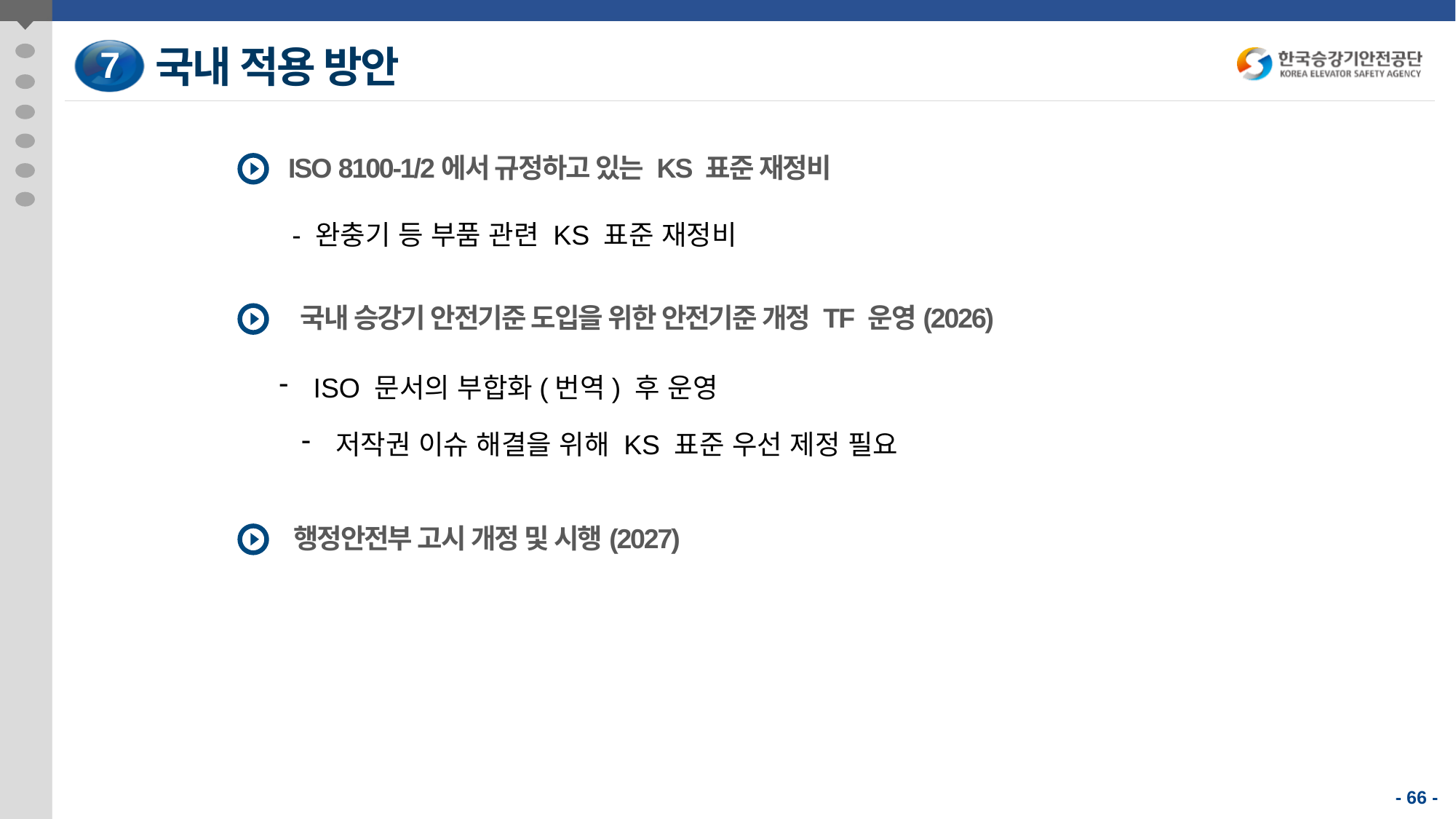

국내 적용 방안
7
ISO 8100-1/2에서 규정하고 있는 KS 표준 재정비

- 완충기 등 부품 관련 KS 표준 재정비
국내 승강기 안전기준 도입을 위한 안전기준 개정 TF 운영(2026)

ISO 문서의 부합화(번역) 후 운영
저작권 이슈 해결을 위해 KS 표준 우선 제정 필요
행정안전부 고시 개정 및 시행(2027)